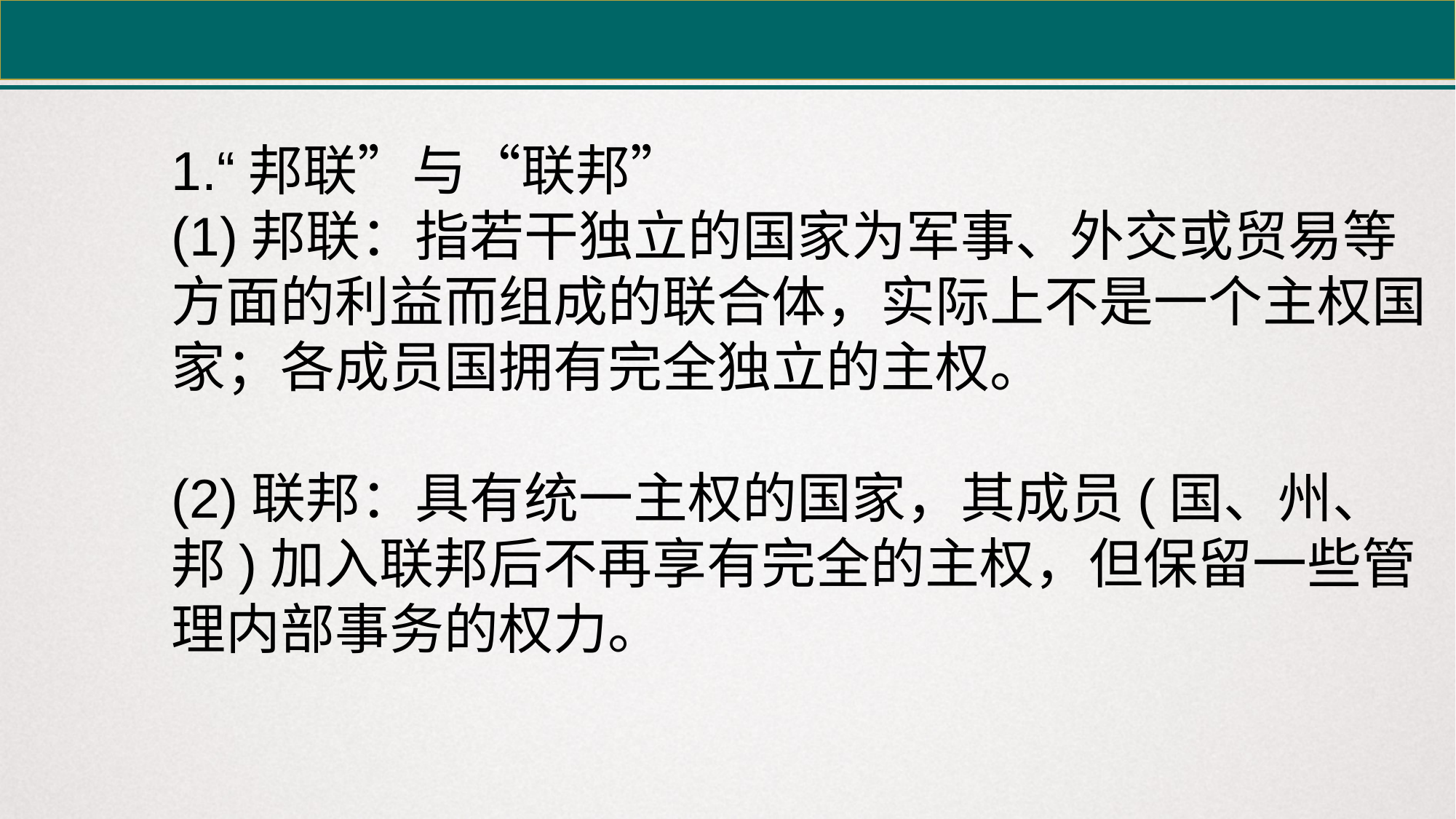

1.“邦联”与“联邦”
(1)邦联：指若干独立的国家为军事、外交或贸易等方面的利益而组成的联合体，实际上不是一个主权国家；各成员国拥有完全独立的主权。

(2)联邦：具有统一主权的国家，其成员(国、州、邦)加入联邦后不再享有完全的主权，但保留一些管理内部事务的权力。